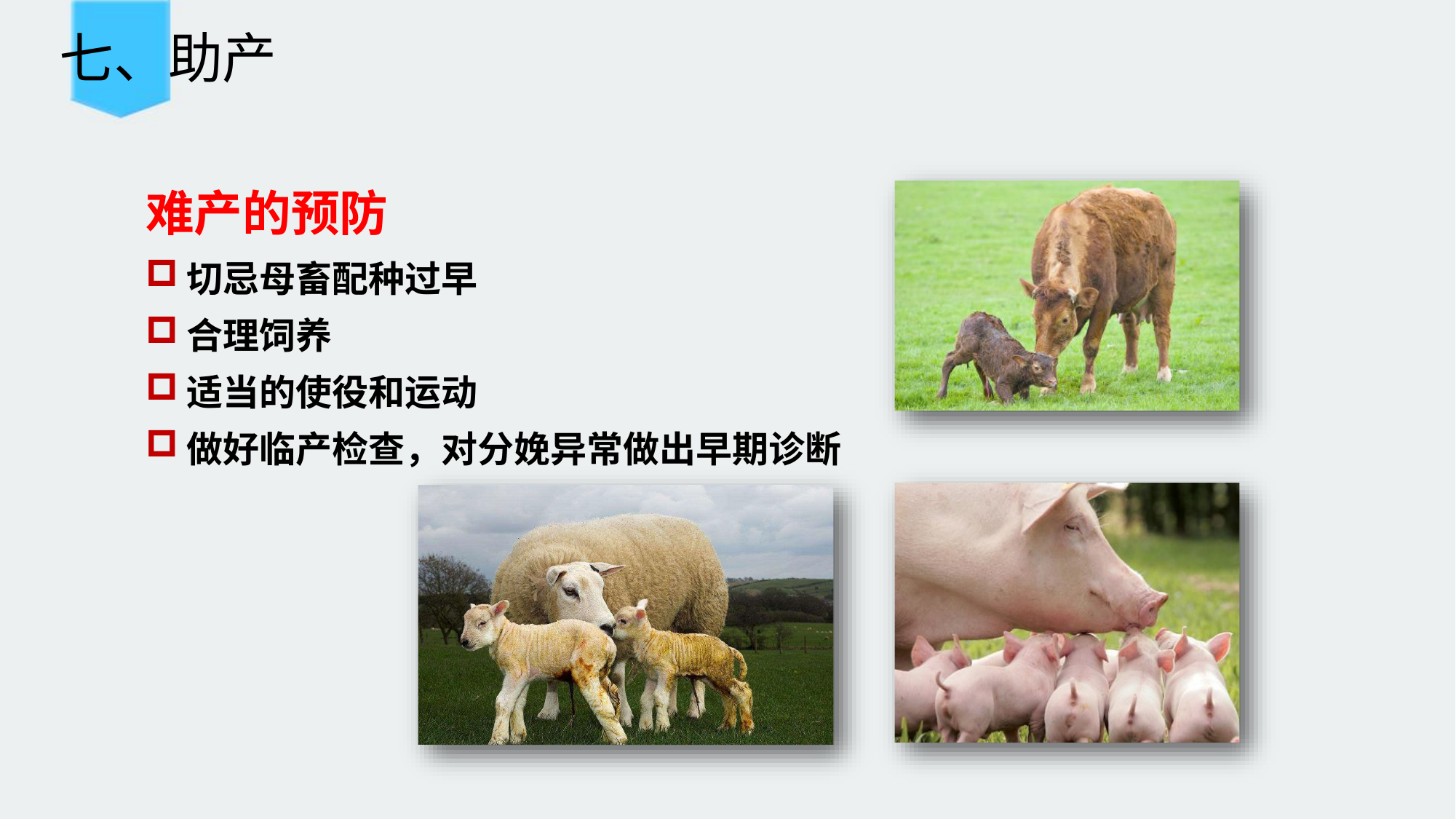

# 七、助产

难产的预防
切忌母畜配种过早
合理饲养
适当的使役和运动
做好临产检查，对分娩异常做出早期诊断